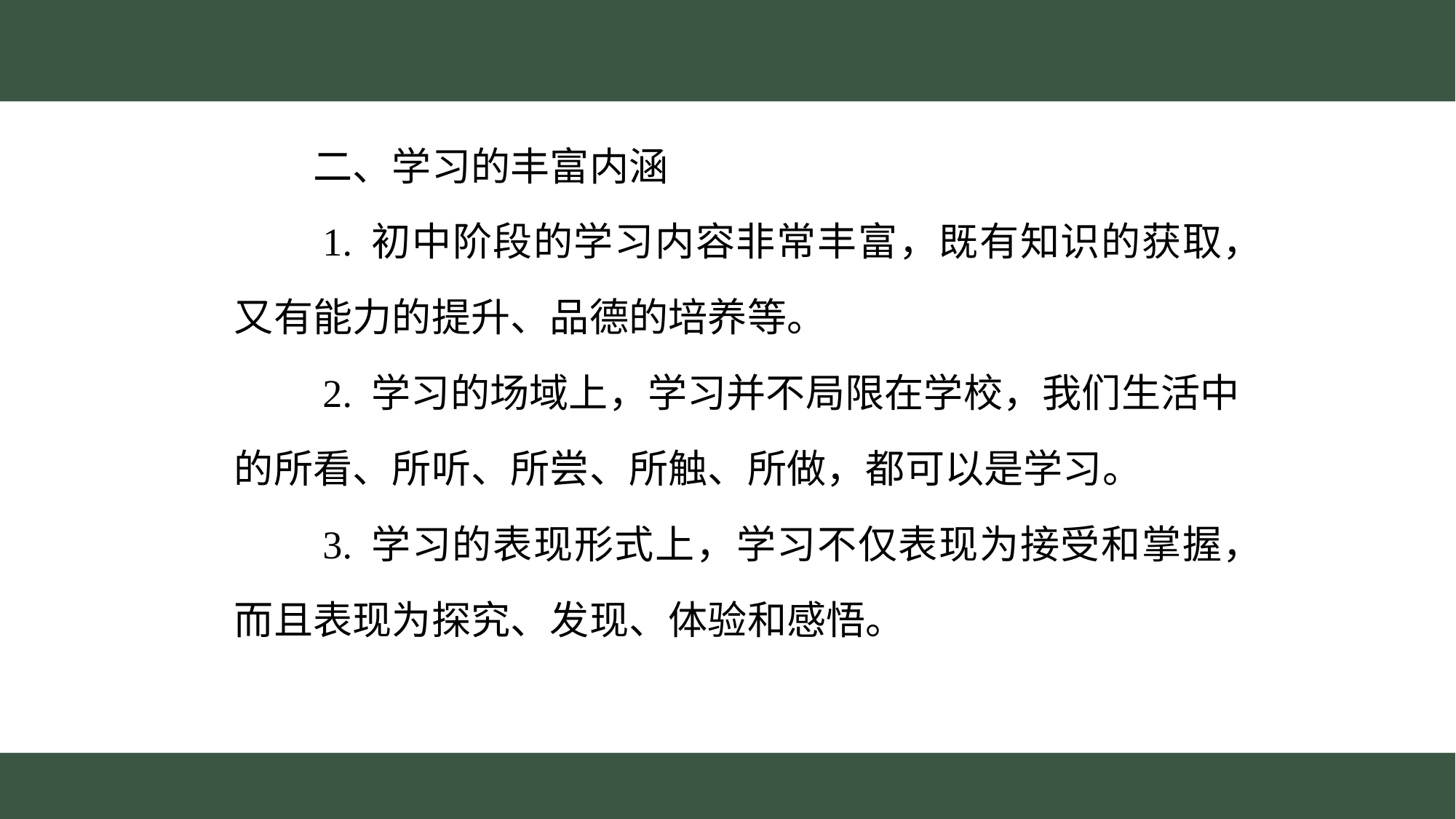

二、学习的丰富内涵
　　1. 初中阶段的学习内容非常丰富，既有知识的获取，
又有能力的提升、品德的培养等。
　　2. 学习的场域上，学习并不局限在学校，我们生活中
的所看、所听、所尝、所触、所做，都可以是学习。
　　3. 学习的表现形式上，学习不仅表现为接受和掌握，
而且表现为探究、发现、体验和感悟。